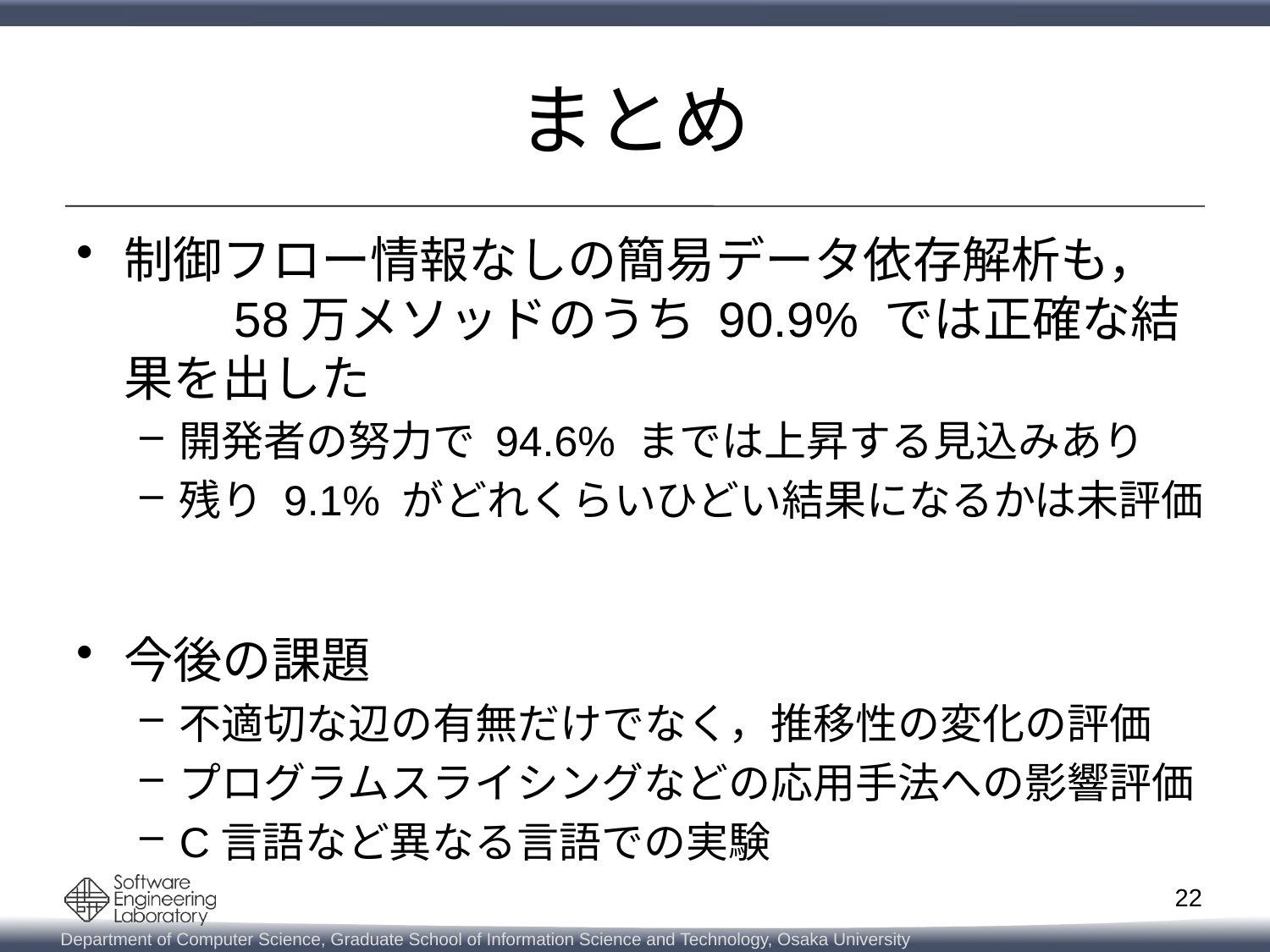

# まとめ
制御フロー情報なしの簡易データ依存解析も，　　　58万メソッドのうち 90.9% では正確な結果を出した
開発者の努力で 94.6% までは上昇する見込みあり
残り 9.1% がどれくらいひどい結果になるかは未評価

今後の課題
不適切な辺の有無だけでなく，推移性の変化の評価
プログラムスライシングなどの応用手法への影響評価
C言語など異なる言語での実験
22